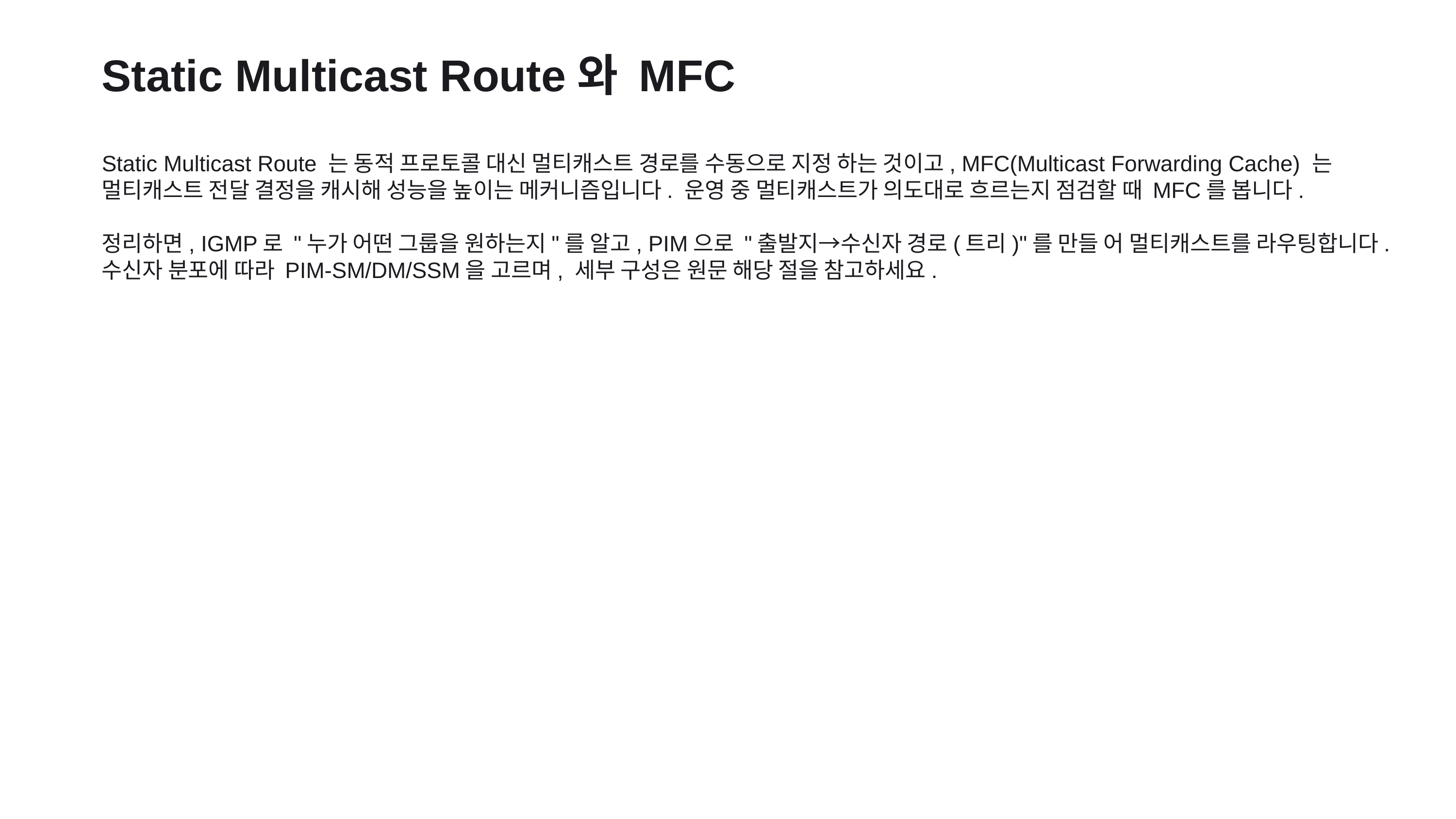

Static Multicast Route와 MFC
Static Multicast Route 는 동적 프로토콜 대신 멀티캐스트 경로를 수동으로 지정 하는 것이고, MFC(Multicast Forwarding Cache) 는 멀티캐스트 전달 결정을 캐시해 성능을 높이는 메커니즘입니다. 운영 중 멀티캐스트가 의도대로 흐르는지 점검할 때 MFC를 봅니다.

정리하면, IGMP로 "누가 어떤 그룹을 원하는지"를 알고, PIM으로 "출발지→수신자 경로(트리)"를 만들 어 멀티캐스트를 라우팅합니다. 수신자 분포에 따라 PIM-SM/DM/SSM을 고르며, 세부 구성은 원문 해당 절을 참고하세요.